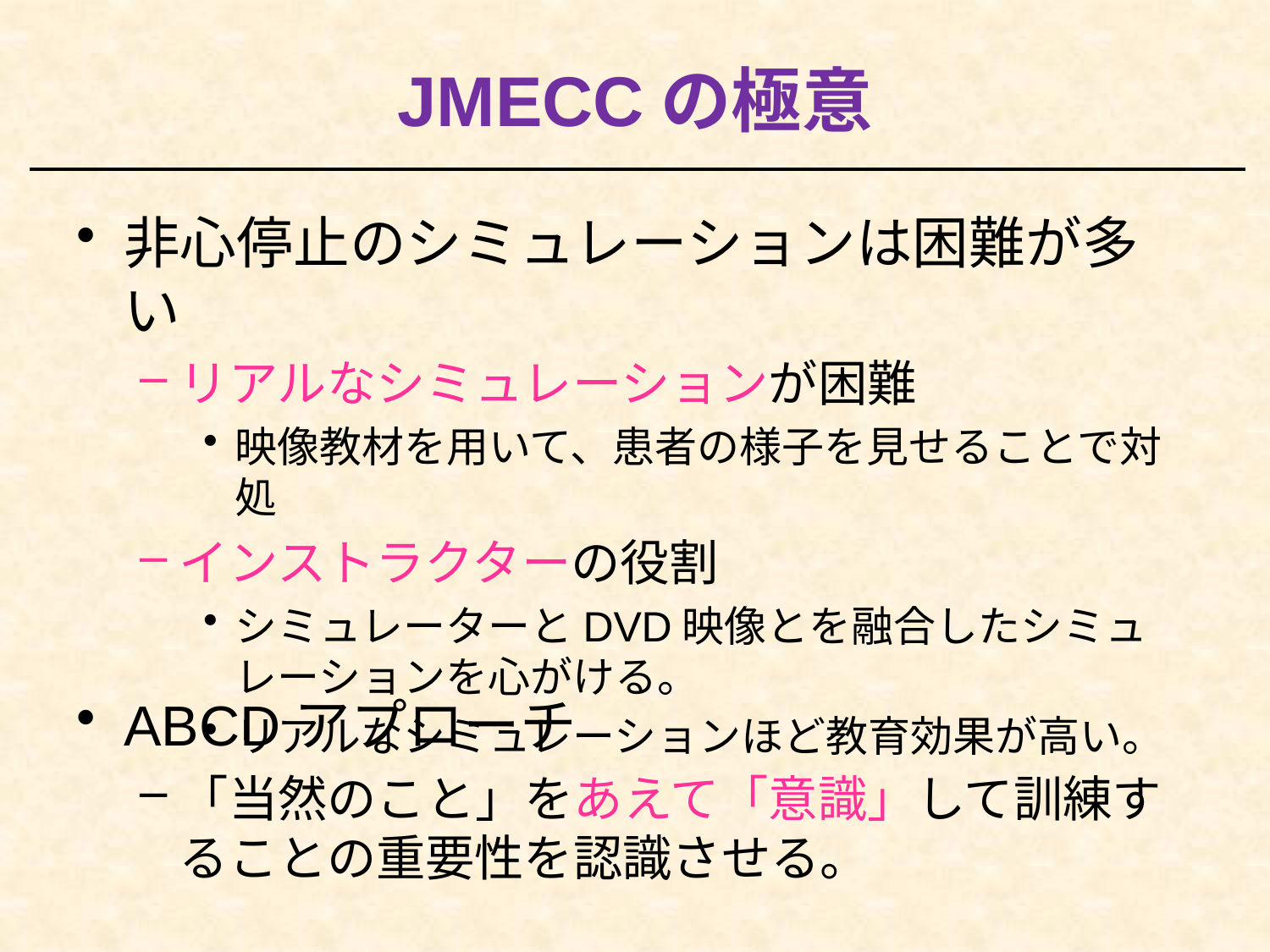

# JMECCの極意
非心停止のシミュレーションは困難が多い
リアルなシミュレーションが困難
映像教材を用いて、患者の様子を見せることで対処
インストラクターの役割
シミュレーターとDVD映像とを融合したシミュレーションを心がける。
リアルなシミュレーションほど教育効果が高い。
ABCDアプローチ
「当然のこと」をあえて「意識」して訓練することの重要性を認識させる。